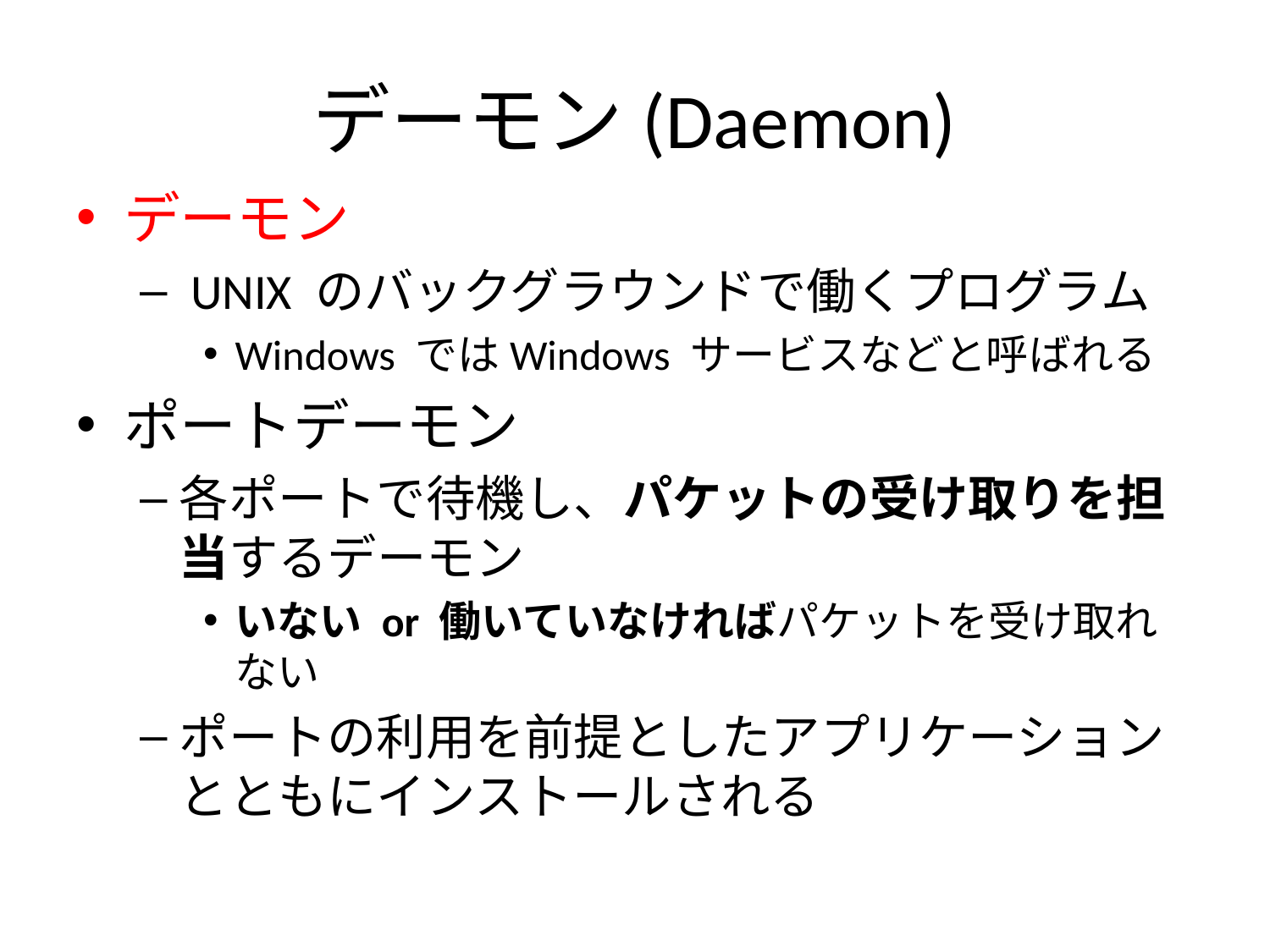

# デーモン(Daemon)
デーモン
 UNIX のバックグラウンドで働くプログラム
Windows ではWindows サービスなどと呼ばれる
ポートデーモン
各ポートで待機し、パケットの受け取りを担当するデーモン
いない or 働いていなければパケットを受け取れない
ポートの利用を前提としたアプリケーションとともにインストールされる